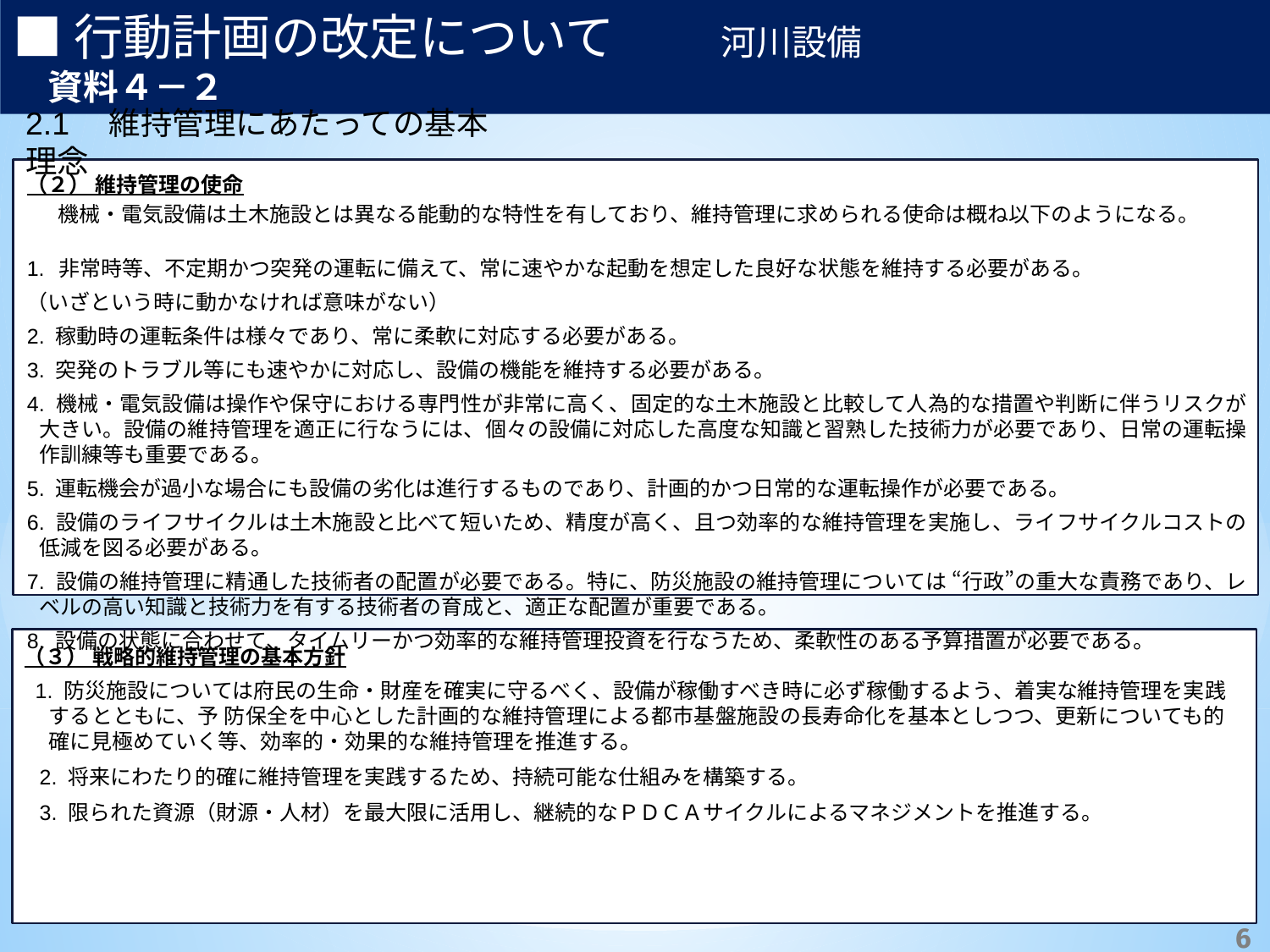

■行動計画の改定について　　　河川設備　　　　　　　　　　　　資料４－２
2.1　維持管理にあたっての基本理念

（２） 維持管理の使命
機械・電気設備は土木施設とは異なる能動的な特性を有しており、維持管理に求められる使命は概ね以下のようになる。

非常時等、不定期かつ突発の運転に備えて、常に速やかな起動を想定した良好な状態を維持する必要がある。
（いざという時に動かなければ意味がない）
2. 稼動時の運転条件は様々であり、常に柔軟に対応する必要がある。
3. 突発のトラブル等にも速やかに対応し、設備の機能を維持する必要がある。
4. 機械・電気設備は操作や保守における専門性が非常に高く、固定的な土木施設と比較して人為的な措置や判断に伴うリスクが大きい。設備の維持管理を適正に行なうには、個々の設備に対応した高度な知識と習熟した技術力が必要であり、日常の運転操作訓練等も重要である。
5. 運転機会が過小な場合にも設備の劣化は進行するものであり、計画的かつ日常的な運転操作が必要である。
6. 設備のライフサイクルは土木施設と比べて短いため、精度が高く、且つ効率的な維持管理を実施し、ライフサイクルコストの低減を図る必要がある。
7. 設備の維持管理に精通した技術者の配置が必要である。特に、防災施設の維持管理については “行政”の重大な責務であり、レベルの高い知識と技術力を有する技術者の育成と、適正な配置が重要である。
8. 設備の状態に合わせて、タイムリーかつ効率的な維持管理投資を行なうため、柔軟性のある予算措置が必要である。

（３） 戦略的維持管理の基本方針
1. 防災施設については府民の生命・財産を確実に守るべく、設備が稼働すべき時に必ず稼働するよう、着実な維持管理を実践するとともに、予 防保全を中心とした計画的な維持管理による都市基盤施設の長寿命化を基本としつつ、更新についても的確に見極めていく等、効率的・効果的な維持管理を推進する。
2. 将来にわたり的確に維持管理を実践するため、持続可能な仕組みを構築する。
3. 限られた資源（財源・人材）を最大限に活用し、継続的なＰＤＣＡサイクルによるマネジメントを推進する。
6